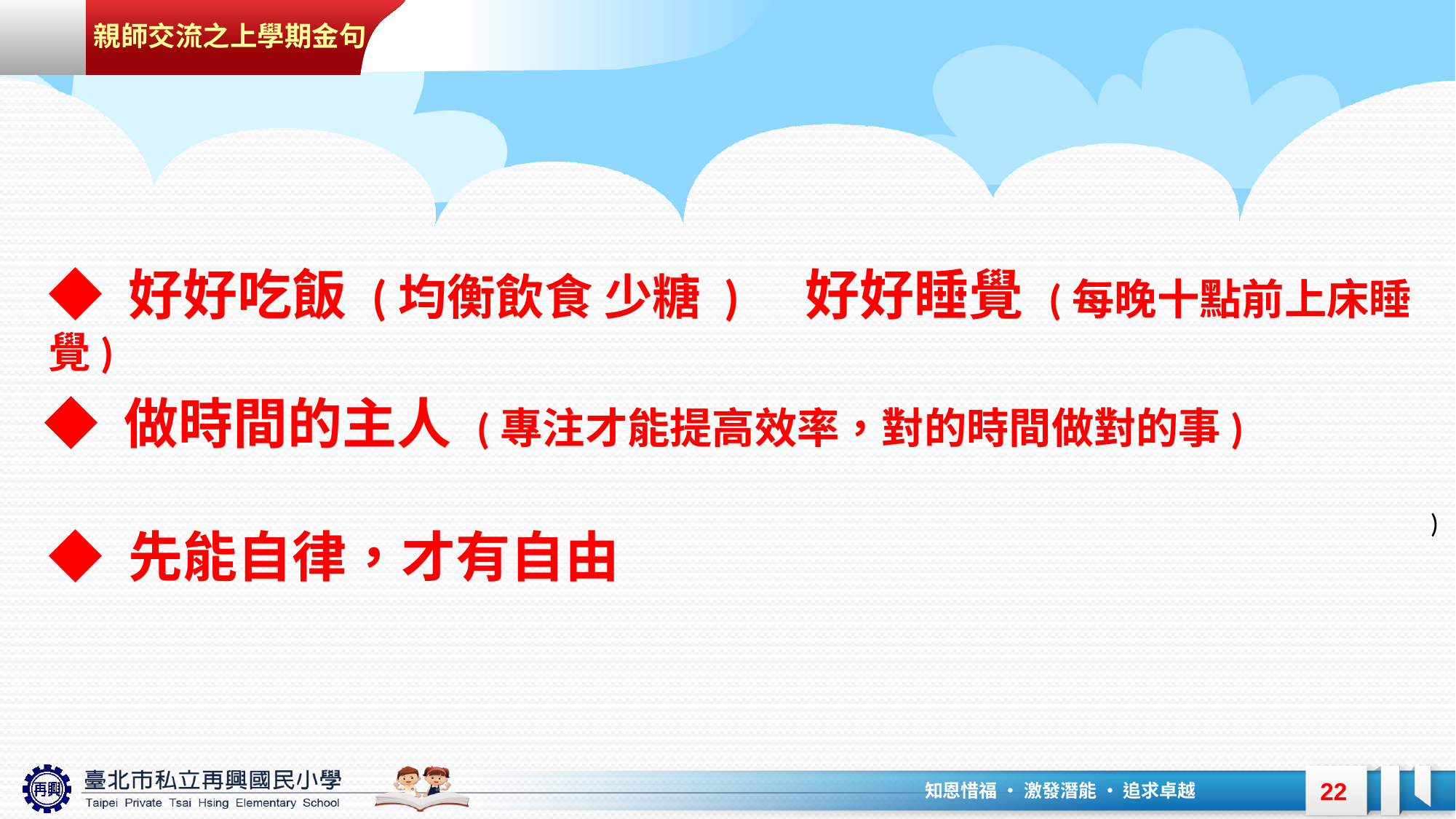

親師交流之上學期金句
◆ 好好吃飯 (均衡飲食 少糖 )     好好睡覺 (每晚十點前上床睡覺)

◆ 做時間的主人 (專注才能提高效率，對的時間做對的事)
)
◆ 先能自律，才有自由